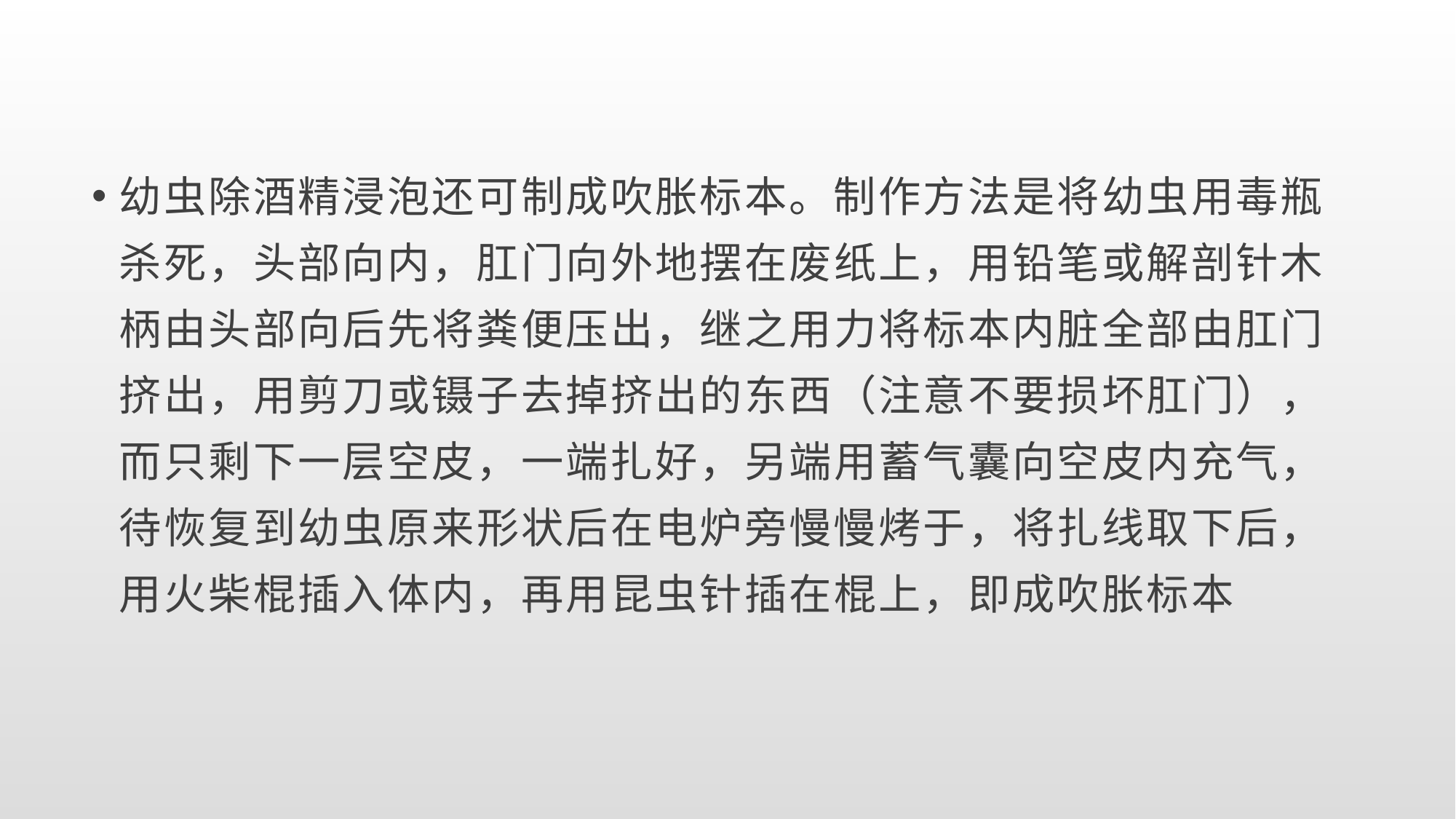

#
幼虫除酒精浸泡还可制成吹胀标本。制作方法是将幼虫用毒瓶杀死，头部向内，肛门向外地摆在废纸上，用铅笔或解剖针木柄由头部向后先将粪便压出，继之用力将标本内脏全部由肛门挤出，用剪刀或镊子去掉挤出的东西（注意不要损坏肛门），而只剩下一层空皮，一端扎好，另端用蓄气囊向空皮内充气，待恢复到幼虫原来形状后在电炉旁慢慢烤于，将扎线取下后，用火柴棍插入体内，再用昆虫针插在棍上，即成吹胀标本